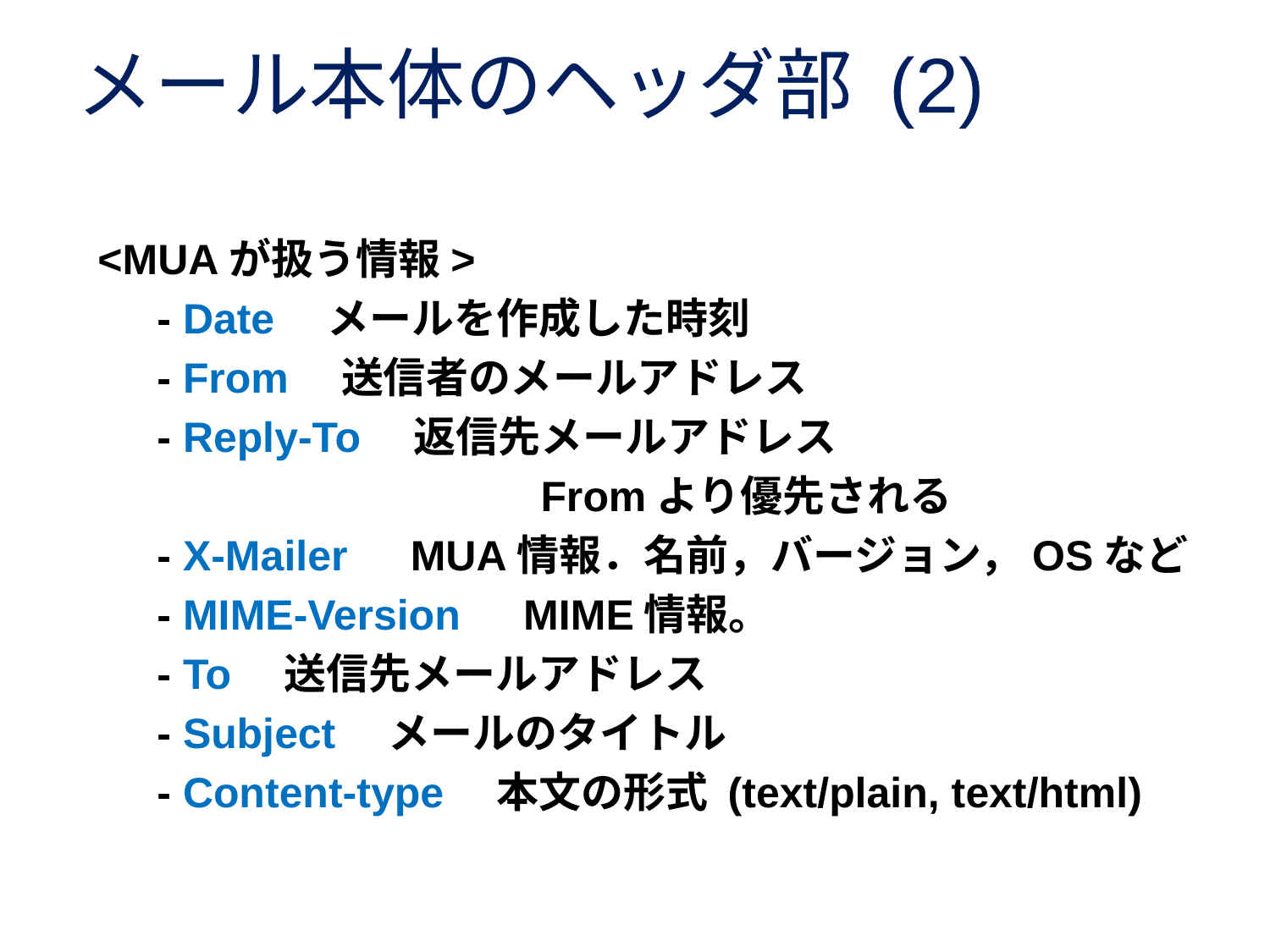

# メール本体のヘッダ部 (2)
<MUAが扱う情報>
     - Date　メールを作成した時刻
     - From　送信者のメールアドレス
     - Reply-To　返信先メールアドレス
　　　　　　　　　　 Fromより優先される
     - X-Mailer　MUA情報．名前，バージョン，OSなど
     - MIME-Version　MIME情報。
     - To　送信先メールアドレス
     - Subject　メールのタイトル
     - Content-type　本文の形式 (text/plain, text/html)